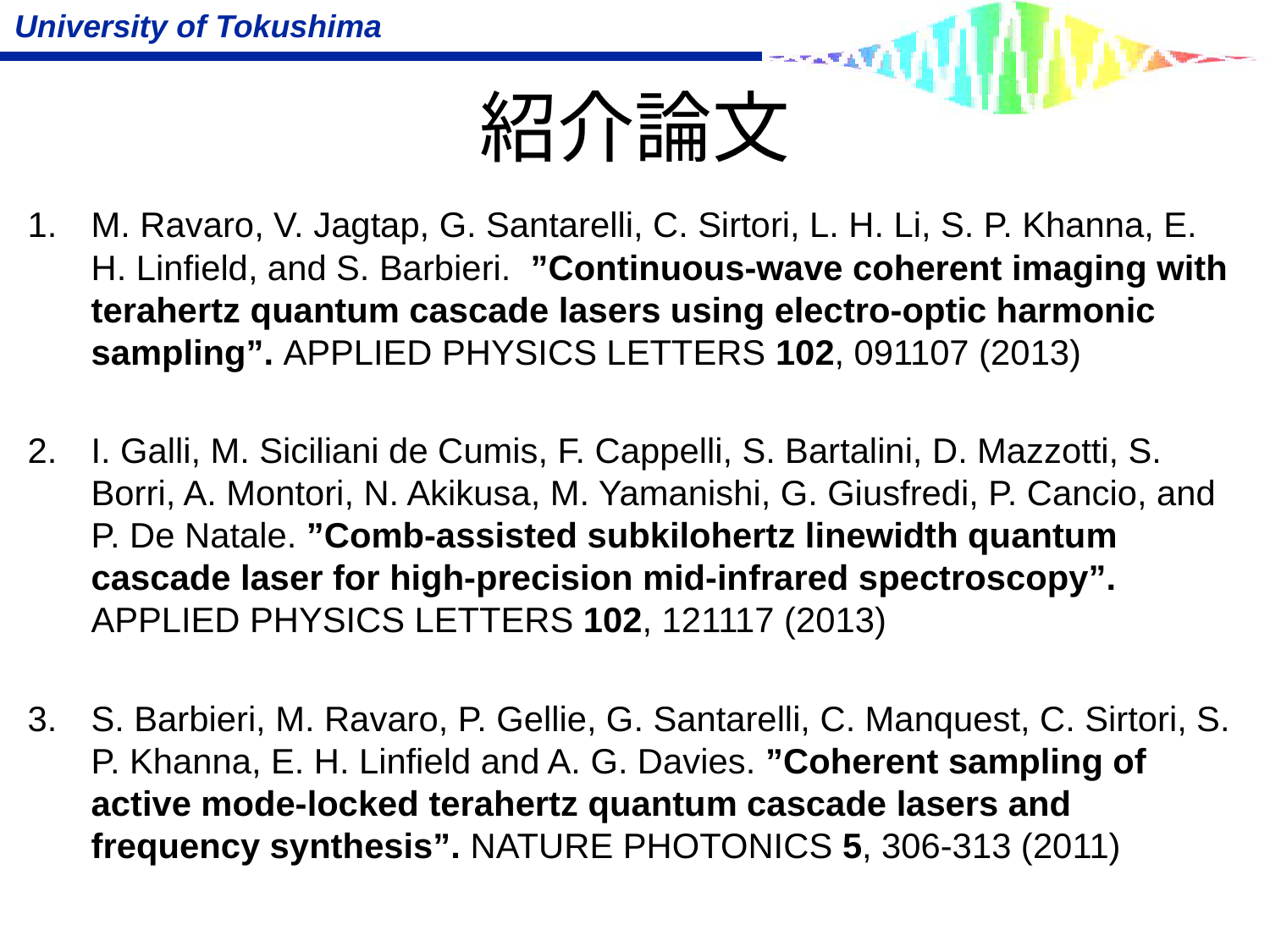

# 紹介論文
M. Ravaro, V. Jagtap, G. Santarelli, C. Sirtori, L. H. Li, S. P. Khanna, E. H. Linfield, and S. Barbieri.  ”Continuous-wave coherent imaging with terahertz quantum cascade lasers using electro-optic harmonic sampling”. APPLIED PHYSICS LETTERS 102, 091107 (2013)

I. Galli, M. Siciliani de Cumis, F. Cappelli, S. Bartalini, D. Mazzotti, S. Borri, A. Montori, N. Akikusa, M. Yamanishi, G. Giusfredi, P. Cancio, and P. De Natale. ”Comb-assisted subkilohertz linewidth quantum cascade laser for high-precision mid-infrared spectroscopy”. APPLIED PHYSICS LETTERS 102, 121117 (2013)

S. Barbieri, M. Ravaro, P. Gellie, G. Santarelli, C. Manquest, C. Sirtori, S. P. Khanna, E. H. Linfield and A. G. Davies. ”Coherent sampling of active mode-locked terahertz quantum cascade lasers and frequency synthesis”. NATURE PHOTONICS 5, 306-313 (2011)